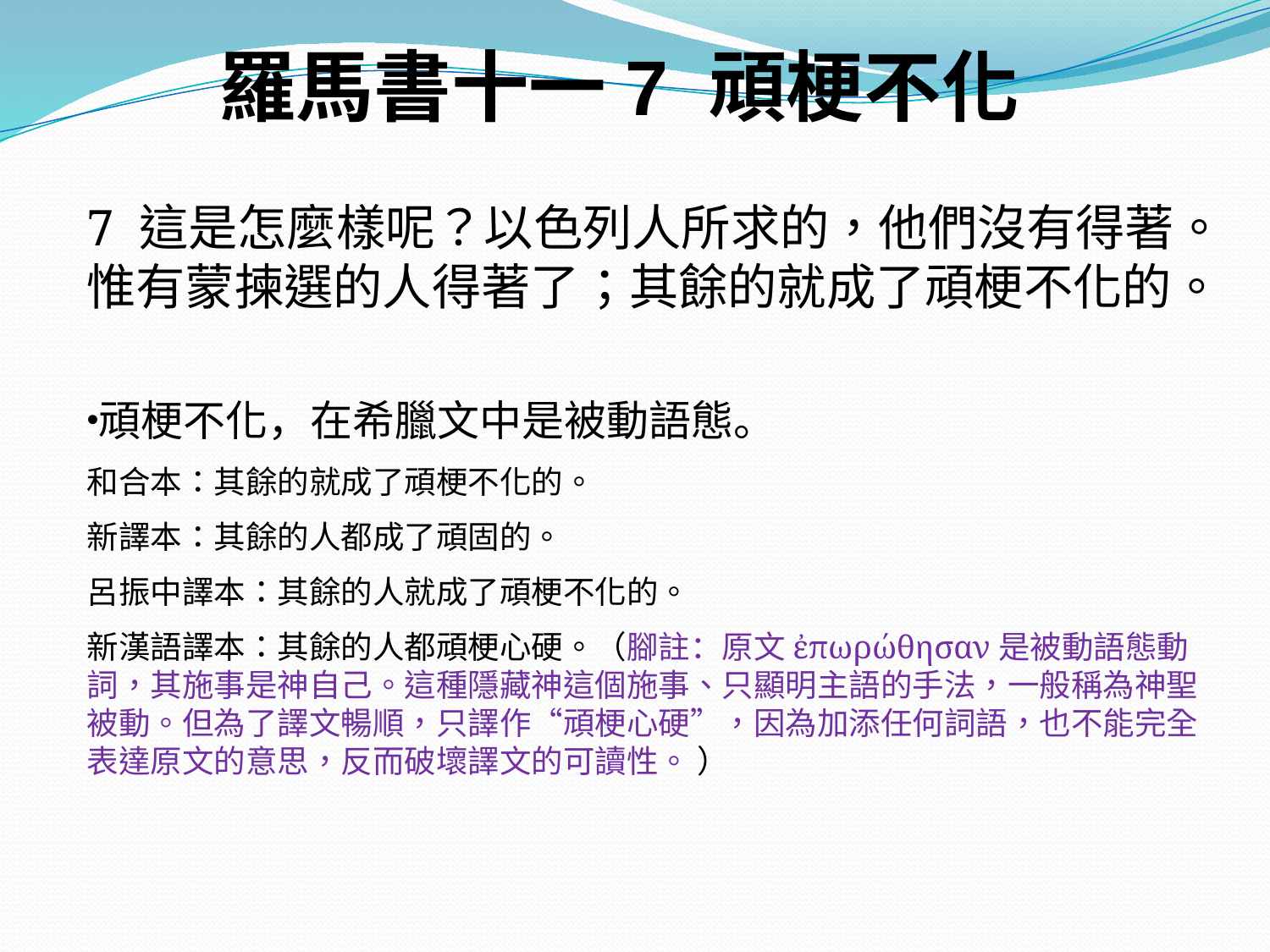

# 羅馬書十一7 頑梗不化

7 這是怎麼樣呢？以色列人所求的，他們沒有得著。惟有蒙揀選的人得著了；其餘的就成了頑梗不化的。

頑梗不化，在希臘文中是被動語態。
和合本：其餘的就成了頑梗不化的。
新譯本：其餘的人都成了頑固的。
呂振中譯本：其餘的人就成了頑梗不化的。
新漢語譯本：其餘的人都頑梗心硬。（腳註：原文ἐπωρώθησαν是被動語態動詞，其施事是神自己。這種隱藏神這個施事、只顯明主語的手法，一般稱為神聖被動。但為了譯文暢順，只譯作“頑梗心硬”，因為加添任何詞語，也不能完全表達原文的意思，反而破壞譯文的可讀性。 ）